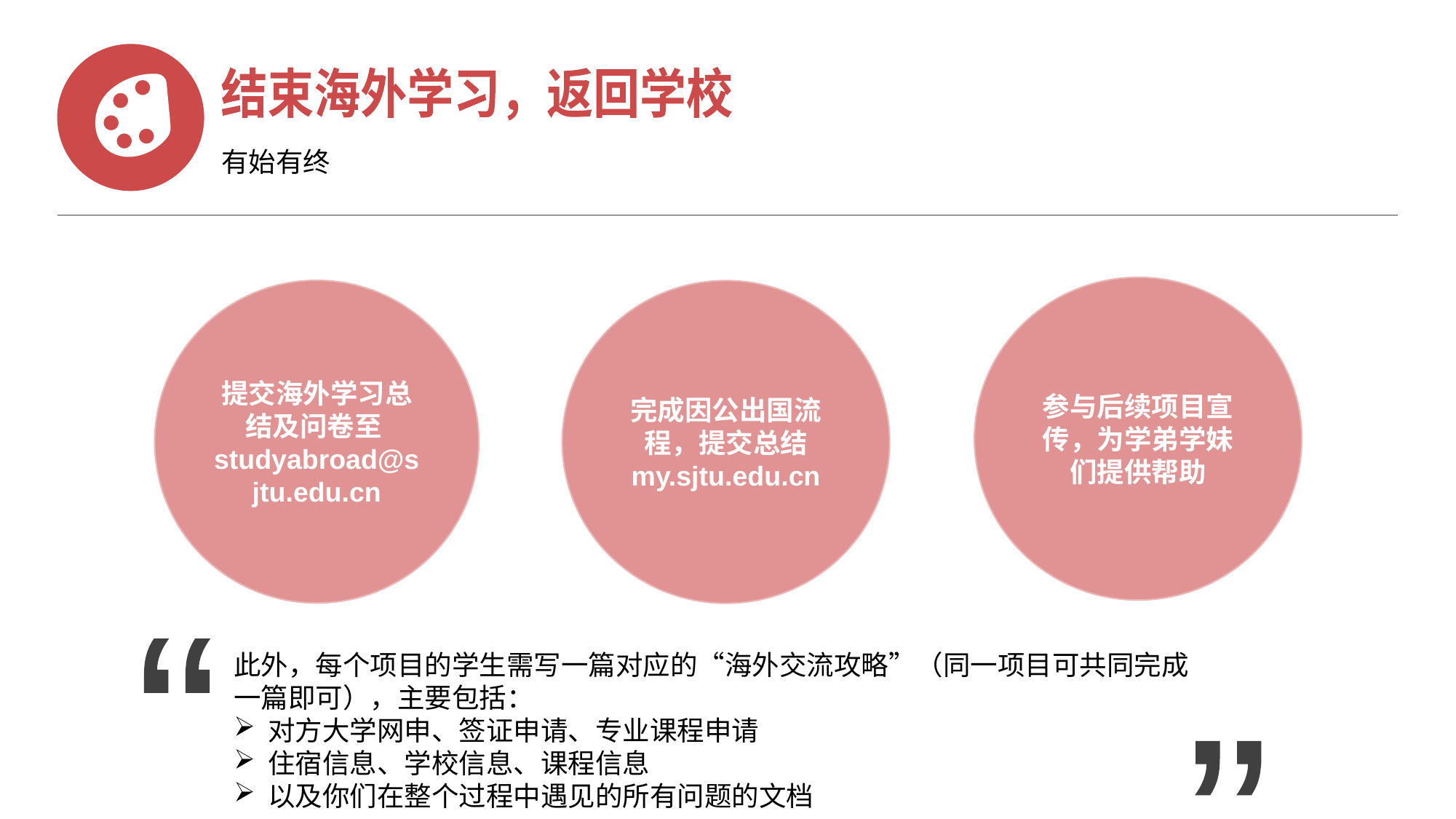

结束海外学习，返回学校
有始有终
参与后续项目宣传，为学弟学妹们提供帮助
提交海外学习总结及问卷至studyabroad@sjtu.edu.cn
完成因公出国流程，提交总结
my.sjtu.edu.cn
“
”
此外，每个项目的学生需写一篇对应的“海外交流攻略”（同一项目可共同完成一篇即可），主要包括：
对方大学网申、签证申请、专业课程申请
住宿信息、学校信息、课程信息
以及你们在整个过程中遇见的所有问题的文档